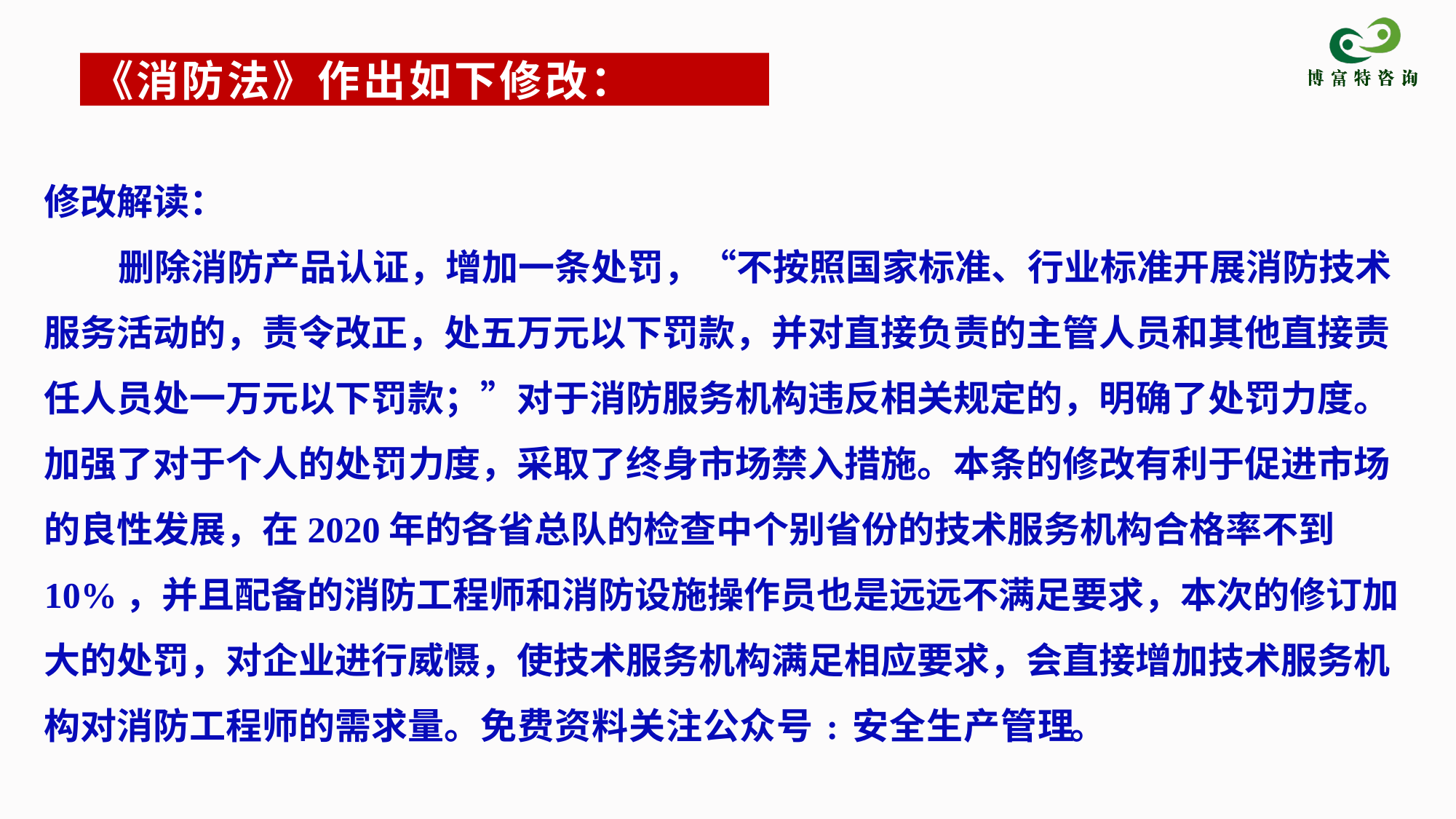

# 《消防法》作出如下修改：

修改解读：
        删除消防产品认证，增加一条处罚，“不按照国家标准、行业标准开展消防技术服务活动的，责令改正，处五万元以下罚款，并对直接负责的主管人员和其他直接责任人员处一万元以下罚款；”对于消防服务机构违反相关规定的，明确了处罚力度。加强了对于个人的处罚力度，采取了终身市场禁入措施。本条的修改有利于促进市场的良性发展，在2020年的各省总队的检查中个别省份的技术服务机构合格率不到10%，并且配备的消防工程师和消防设施操作员也是远远不满足要求，本次的修订加大的处罚，对企业进行威慑，使技术服务机构满足相应要求，会直接增加技术服务机构对消防工程师的需求量。免 费 资 料 关 注 公 众 号 : 安 全 生 产 管 理。